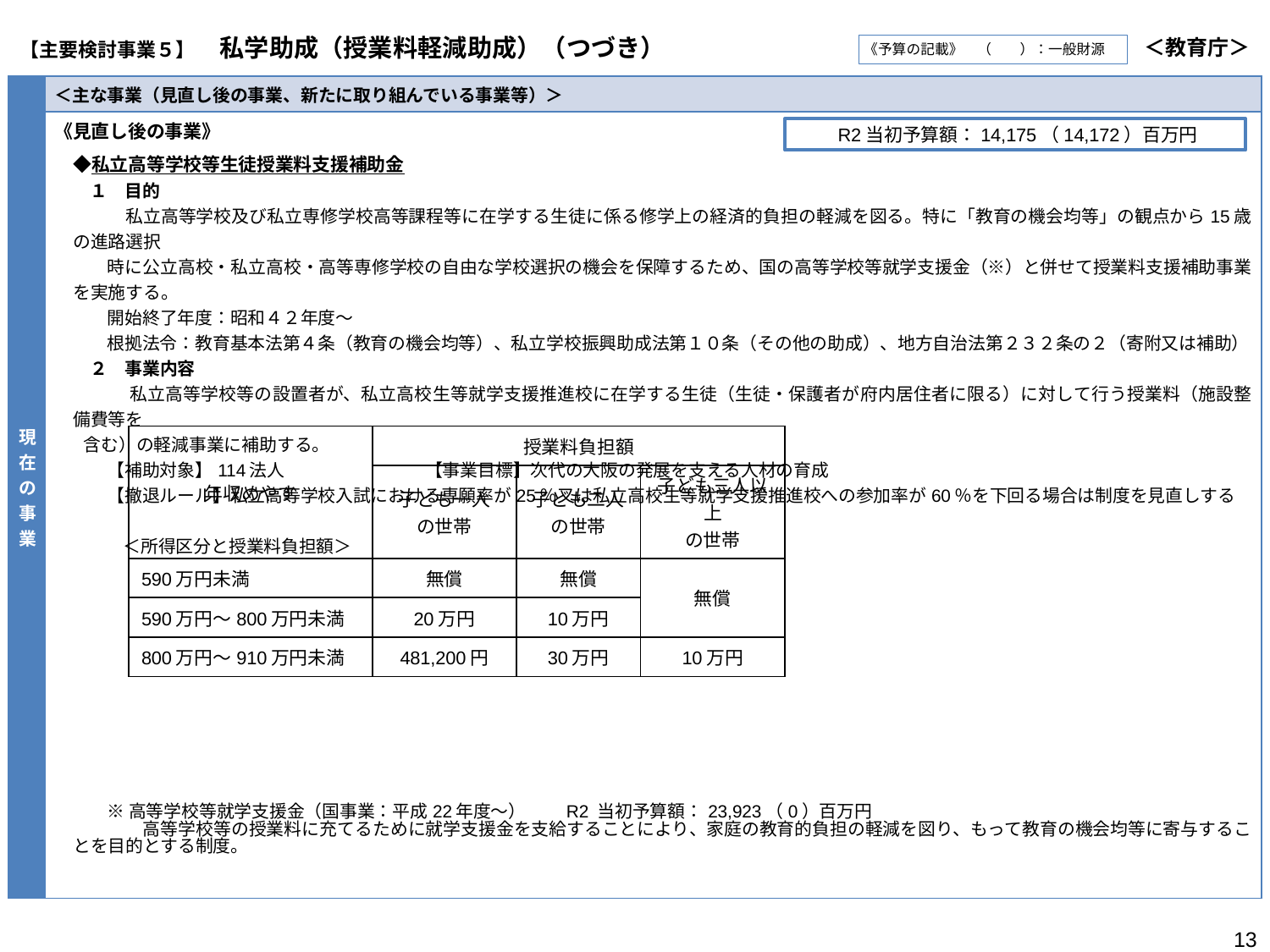

| 【主要検討事業５】　私学助成（授業料軽減助成）（つづき） | ＜教育庁＞ |
| --- | --- |
《予算の記載》　（　　）：一般財源
| 現在の事業 | ＜主な事業（見直し後の事業、新たに取り組んでいる事業等）＞ |
| --- | --- |
|  | 《見直し後の事業》 　◆私立高等学校等生徒授業料支援補助金　 　　１　目的 　　　　私立高等学校及び私立専修学校高等課程等に在学する生徒に係る修学上の経済的負担の軽減を図る。特に「教育の機会均等」の観点から15歳の進路選択 　　　時に公立高校・私立高校・高等専修学校の自由な学校選択の機会を保障するため、国の高等学校等就学支援金（※）と併せて授業料支援補助事業を実施する。 　　　開始終了年度：昭和４２年度～ 　　　根拠法令：教育基本法第４条（教育の機会均等）、私立学校振興助成法第１０条（その他の助成）、地方自治法第２３２条の２（寄附又は補助） 　　２　事業内容 　　　　 私立高等学校等の設置者が、私立高校生等就学支援推進校に在学する生徒（生徒・保護者が府内居住者に限る）に対して行う授業料（施設整備費等を 含む）の軽減事業に補助する。 　　　【補助対象】114法人　　　　　　　　【事業目標】次代の大阪の発展を支える人材の育成 　　　【撤退ルール】私立高等学校入試における専願率が25％又は私立高校生等就学支援推進校への参加率が60％を下回る場合は制度を見直しする 　　　 　　　 ＜所得区分と授業料負担額＞　　　　　　　　　　　　　　　　　　　　　　　　　 　　　　　　　　　　　 　 　 　 　　　※ 高等学校等就学支援金（国事業：平成22年度～）　　R2 当初予算額：23,923（0）百万円 　　　　　高等学校等の授業料に充てるために就学支援金を支給することにより、家庭の教育的負担の軽減を図り、もって教育の機会均等に寄与することを目的とする制度。 |
R2当初予算額：14,175（14,172）百万円
| 年収めやす | 授業料負担額 |  |  |
| --- | --- | --- | --- |
|  | 子ども一人 の世帯 | 子ども二人 の世帯 | 子ども三人以上 の世帯 |
| 590万円未満 | 無償 | 無償 | 無償 |
| 590万円～800万円未満 | 20万円 | 10万円 |  |
| 800万円～910万円未満 | 481,200円 | 30万円 | 10万円 |
13